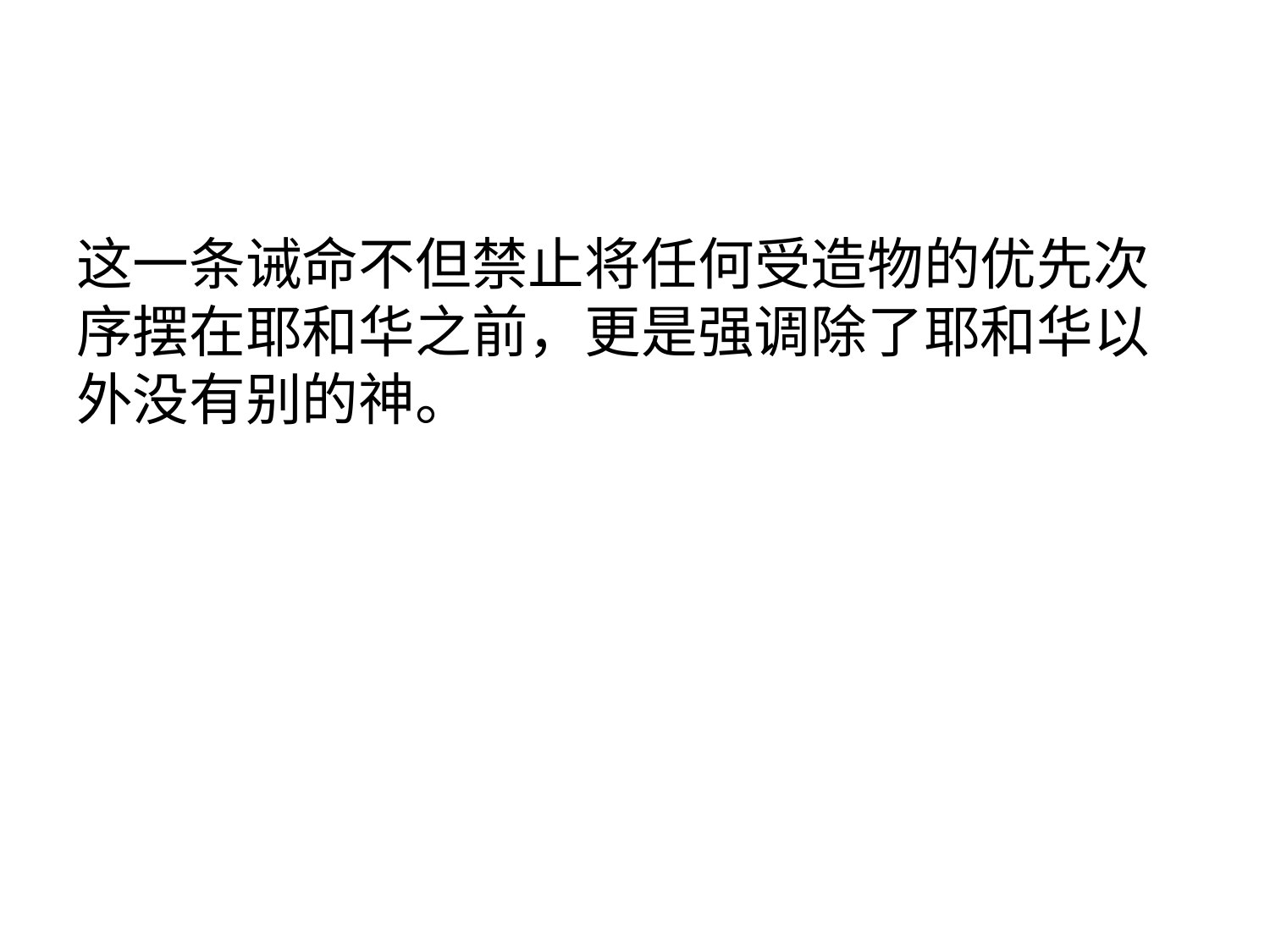

#
这一条诫命不但禁止将任何受造物的优先次序摆在耶和华之前，更是强调除了耶和华以外没有别的神。